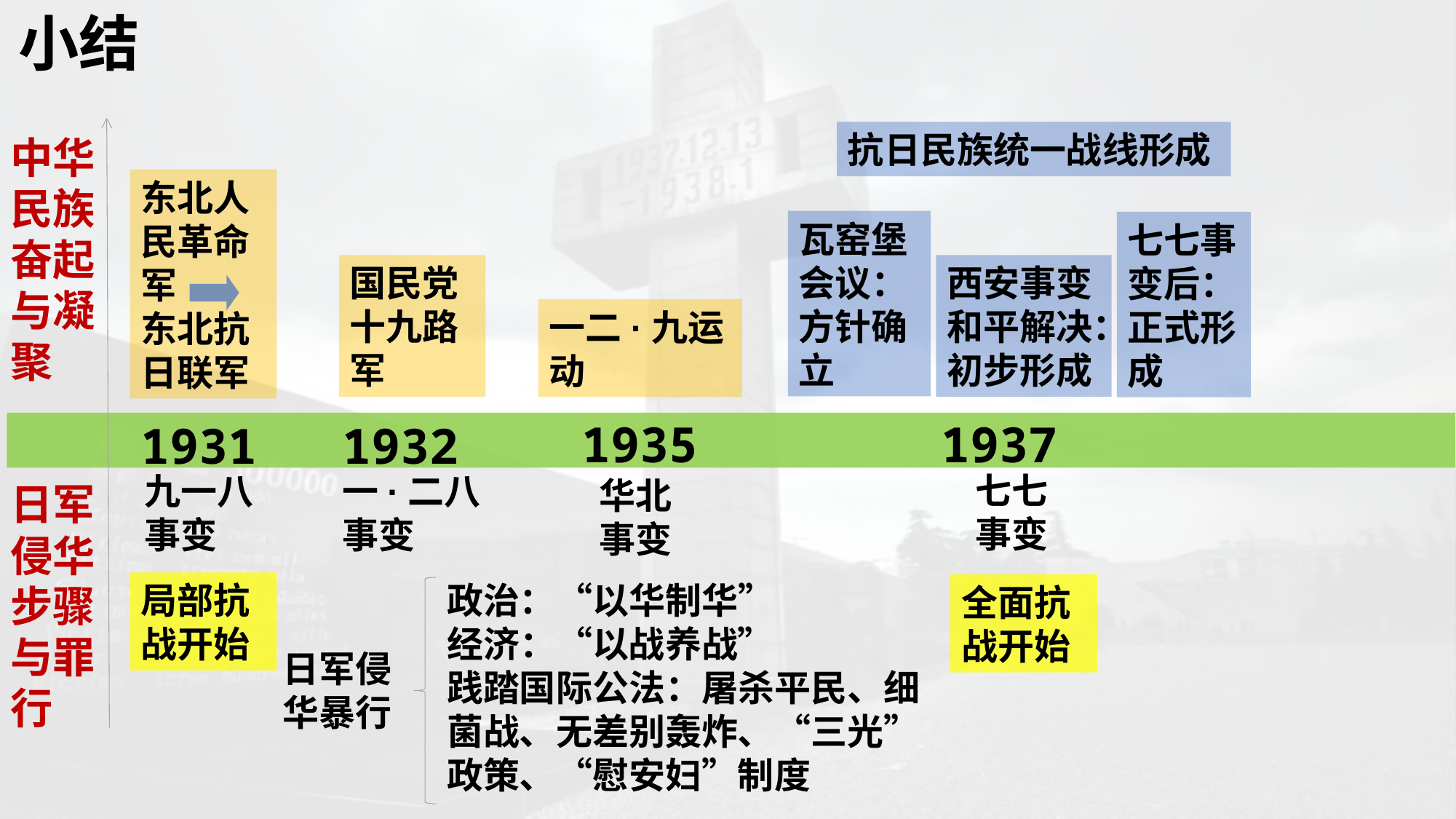

小结

抗日民族统一战线形成
中华民族奋起与凝聚
东北人民革命军       东北抗日联军
瓦窑堡会议：方针确立
七七事变后：正式形成
国民党十九路军
西安事变和平解决：初步形成

一二·九运动
1935
1937
1931
1932

七七事变
九一八事变
一·二八事变
华北事变
日军侵华步骤与罪行
局部抗战开始
全面抗战开始
政治：“以华制华”
经济：“以战养战”
践踏国际公法：屠杀平民、细菌战、无差别轰炸、“三光”政策、“慰安妇”制度

日军侵华暴行